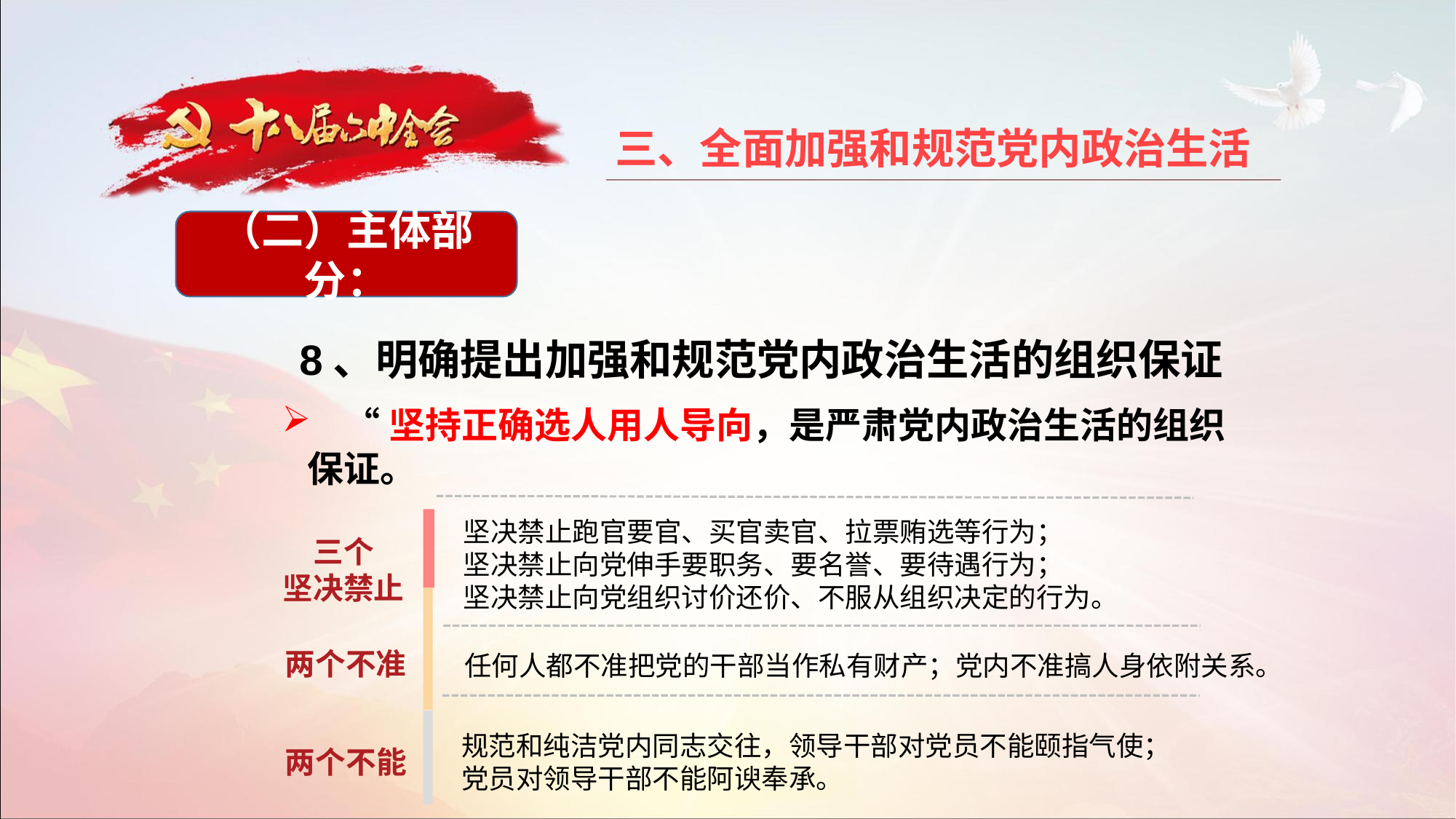

三、全面加强和规范党内政治生活
（二）主体部分：

8、明确提出加强和规范党内政治生活的组织保证
    “坚持正确选人用人导向，是严肃党内政治生活的组织保证。

坚决禁止跑官要官、买官卖官、拉票贿选等行为；
坚决禁止向党伸手要职务、要名誉、要待遇行为；
坚决禁止向党组织讨价还价、不服从组织决定的行为。
三个
坚决禁止

任何人都不准把党的干部当作私有财产；党内不准搞人身依附关系。
两个不准

规范和纯洁党内同志交往，领导干部对党员不能颐指气使；
党员对领导干部不能阿谀奉承。
两个不能